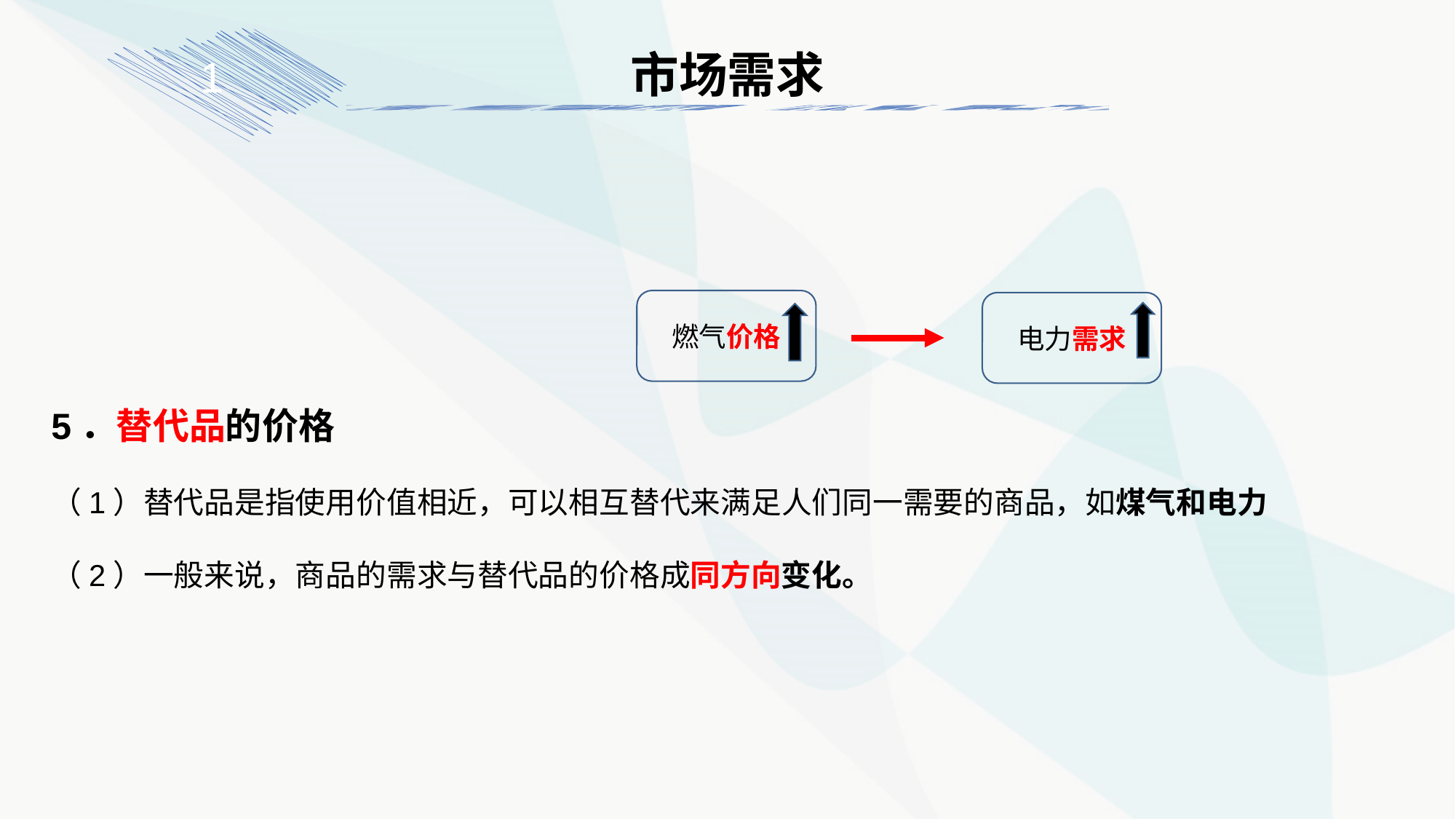

市场需求
1

5．替代品的价格
（1）替代品是指使用价值相近，可以相互替代来满足人们同一需要的商品，如煤气和电力
（2）一般来说，商品的需求与替代品的价格成同方向变化。
燃气价格
电力需求